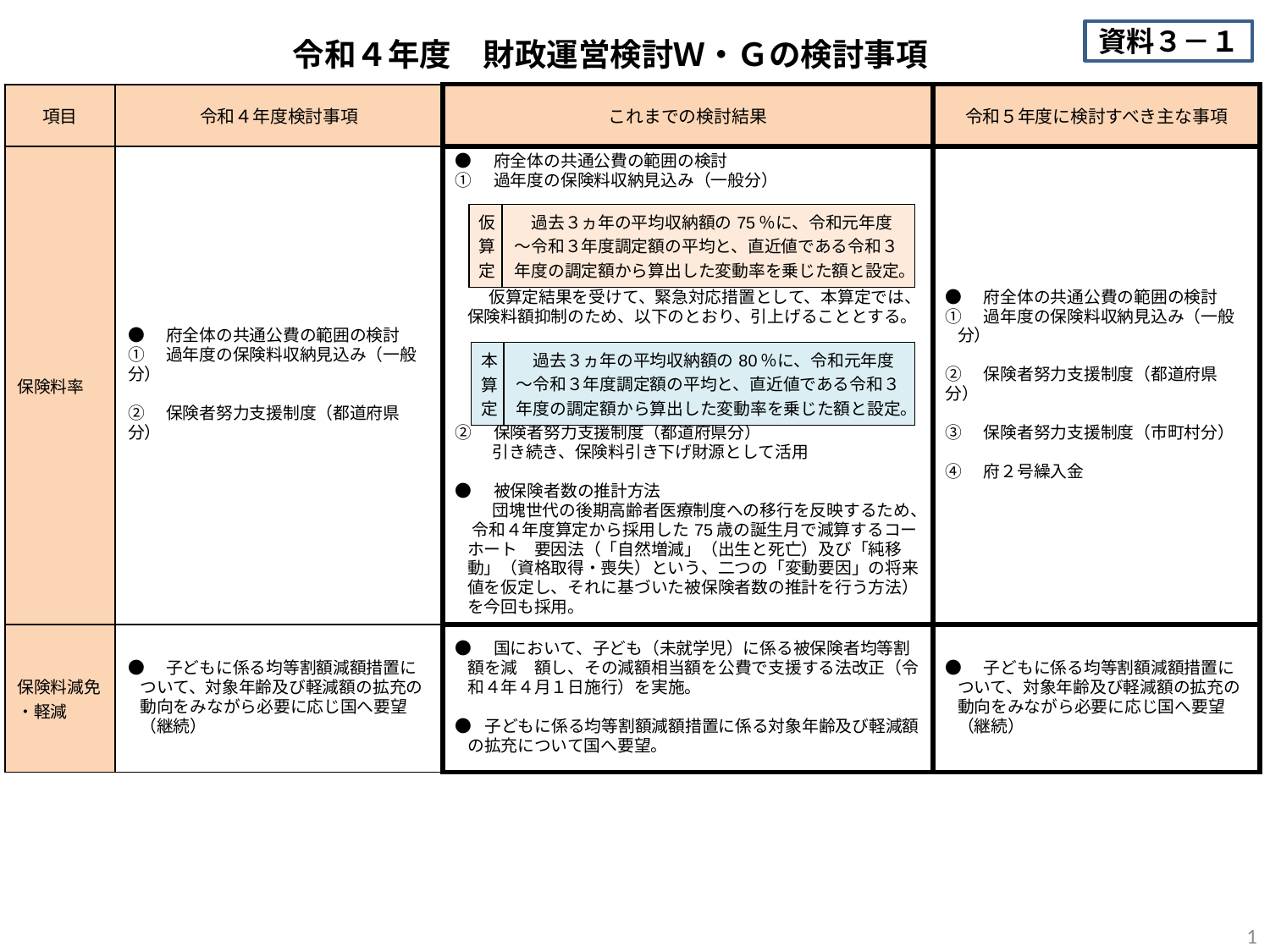

# 令和４年度　財政運営検討Ｗ・Ｇの検討事項
資料３－１
| 項目 | 令和４年度検討事項 | これまでの検討結果 | 令和５年度に検討すべき主な事項 |
| --- | --- | --- | --- |
| 保険料率 | ●　府全体の共通公費の範囲の検討 ①　過年度の保険料収納見込み（一般分） ②　保険者努力支援制度（都道府県分） | ●　府全体の共通公費の範囲の検討 ①　過年度の保険料収納見込み（一般分） 　　 　　仮算定結果を受けて、緊急対応措置として、本算定では、保険料額抑制のため、以下のとおり、引上げることとする。 ②　保険者努力支援制度（都道府県分） 　　 引き続き、保険料引き下げ財源として活用 ●　被保険者数の推計方法 　 　団塊世代の後期高齢者医療制度への移行を反映するため、 　令和４年度算定から採用した75歳の誕生月で減算するコーホート　要因法（「自然増減」（出生と死亡）及び「純移動」（資格取得・喪失）という、二つの「変動要因」の将来値を仮定し、それに基づいた被保険者数の推計を行う方法）を今回も採用。 | ●　府全体の共通公費の範囲の検討 ①　過年度の保険料収納見込み（一般分） 　　 ②　保険者努力支援制度（都道府県分） ③　保険者努力支援制度（市町村分） ④　府２号繰入金 |
| 保険料減免 ・軽減 | ●　子どもに係る均等割額減額措置について、対象年齢及び軽減額の拡充の動向をみながら必要に応じ国へ要望（継続） | ●　国において、子ども（未就学児）に係る被保険者均等割額を減　額し、その減額相当額を公費で支援する法改正（令和４年４月１日施行）を実施。 ● 子どもに係る均等割額減額措置に係る対象年齢及び軽減額の拡充について国へ要望。 | ●　子どもに係る均等割額減額措置について、対象年齢及び軽減額の拡充の動向をみながら必要に応じ国へ要望（継続） |
| 仮算定 | 過去３ヵ年の平均収納額の75％に、令和元年度～令和３年度調定額の平均と、直近値である令和３年度の調定額から算出した変動率を乗じた額と設定。 |
| --- | --- |
| 本算定 | 過去３ヵ年の平均収納額の80％に、令和元年度～令和３年度調定額の平均と、直近値である令和３年度の調定額から算出した変動率を乗じた額と設定。 |
| --- | --- |
1